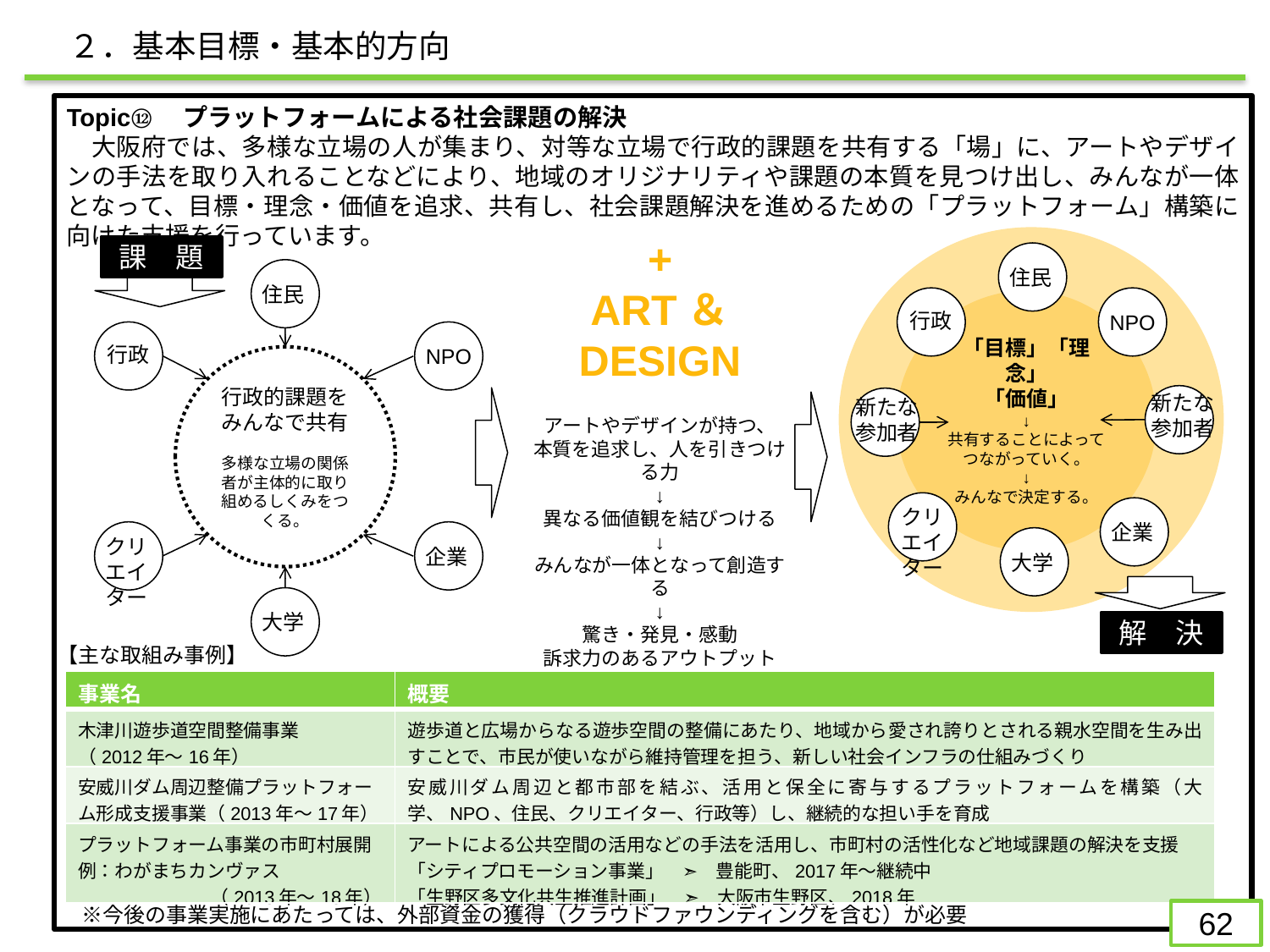

２．基本目標・基本的方向
Topic⑫　プラットフォームによる社会課題の解決
　大阪府では、多様な立場の人が集まり、対等な立場で行政的課題を共有する「場」に、アートやデザインの手法を取り入れることなどにより、地域のオリジナリティや課題の本質を見つけ出し、みんなが一体となって、目標・理念・価値を追求、共有し、社会課題解決を進めるための「プラットフォーム」構築に向けた支援を行っています。

+
ART＆
DESIGN

課　題

住民

住民

「目標」「理念」
「価値」
↓
共有することによって
つながっていく。
↓
みんなで決定する。
行政
NPO

行政
NPO
行政的課題をみんなで共有

多様な立場の関係者が主体的に取り組めるしくみをつくる。
新たな
参加者

新たな
参加者

アートやデザインが持つ、
本質を追求し、人を引きつける力
↓
異なる価値観を結びつける
↓
みんなが一体となって創造する
↓
驚き・発見・感動
訴求力のあるアウトプット

クリエイター
企業

クリエイター

企業
大学

大学
解　決
【主な取組み事例】
| 事業名 | 概要 |
| --- | --- |
| 木津川遊歩道空間整備事業 （2012年～16年） | 遊歩道と広場からなる遊歩空間の整備にあたり、地域から愛され誇りとされる親水空間を生み出すことで、市民が使いながら維持管理を担う、新しい社会インフラの仕組みづくり |
| 安威川ダム周辺整備プラットフォーム形成支援事業（2013年～17年） | 安威川ダム周辺と都市部を結ぶ、活用と保全に寄与するプラットフォームを構築（大学、NPO、住民、クリエイター、行政等）し、継続的な担い手を育成 |
| プラットフォーム事業の市町村展開 例：わがまちカンヴァス （2013年～18年） | アートによる公共空間の活用などの手法を活用し、市町村の活性化など地域課題の解決を支援 「シティプロモーション事業」　➣　豊能町、2017年～継続中 「生野区多文化共生推進計画」　➣　大阪市生野区、2018年 |
　※今後の事業実施にあたっては、外部資金の獲得（クラウドファウンディングを含む）が必要
62